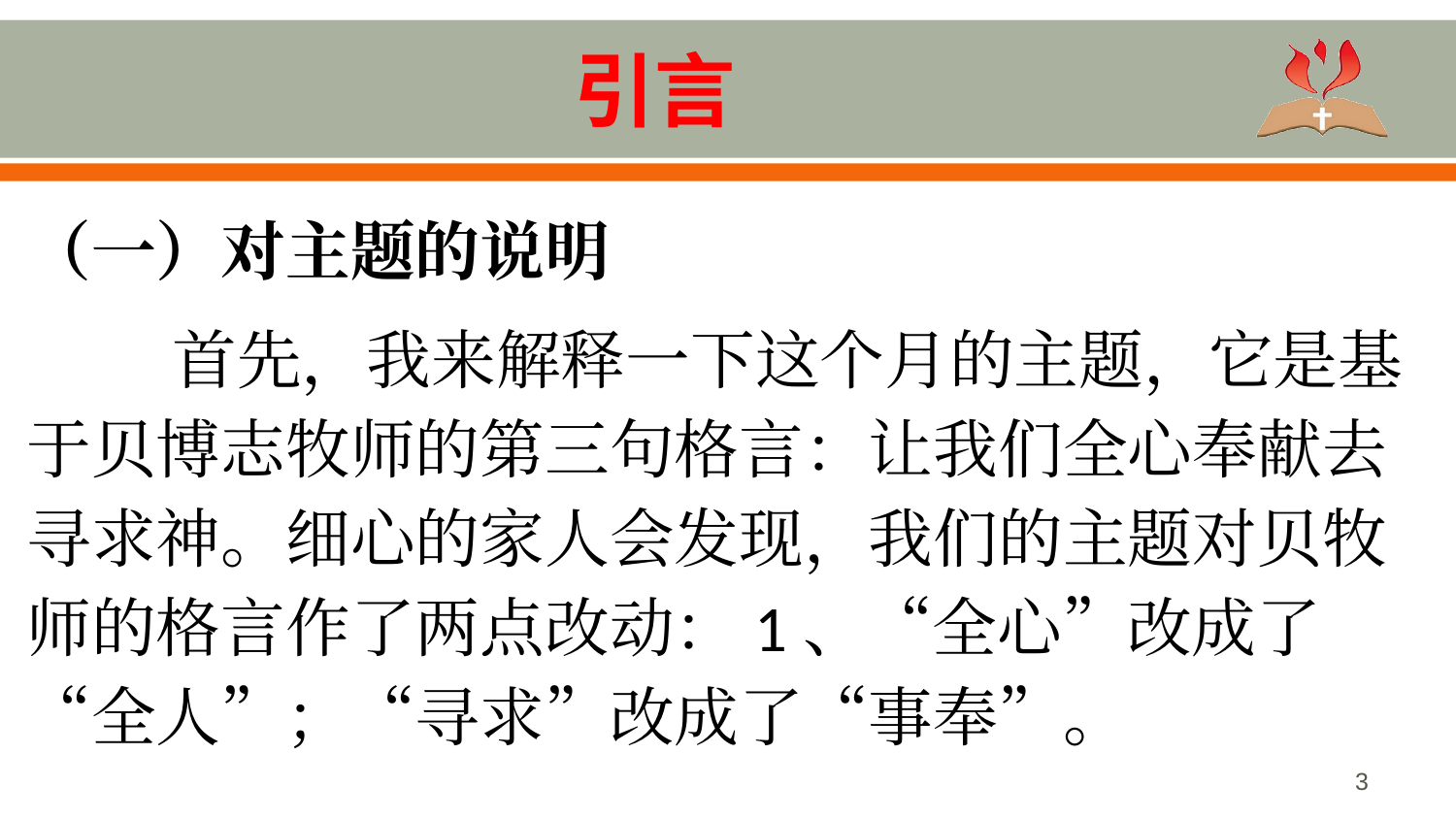

# 引言
（一）对主题的说明
	首先，我来解释一下这个月的主题，它是基于贝博志牧师的第三句格言：让我们全心奉献去寻求神。细心的家人会发现，我们的主题对贝牧师的格言作了两点改动：1、“全心”改成了“全人”；“寻求”改成了“事奉”。
3